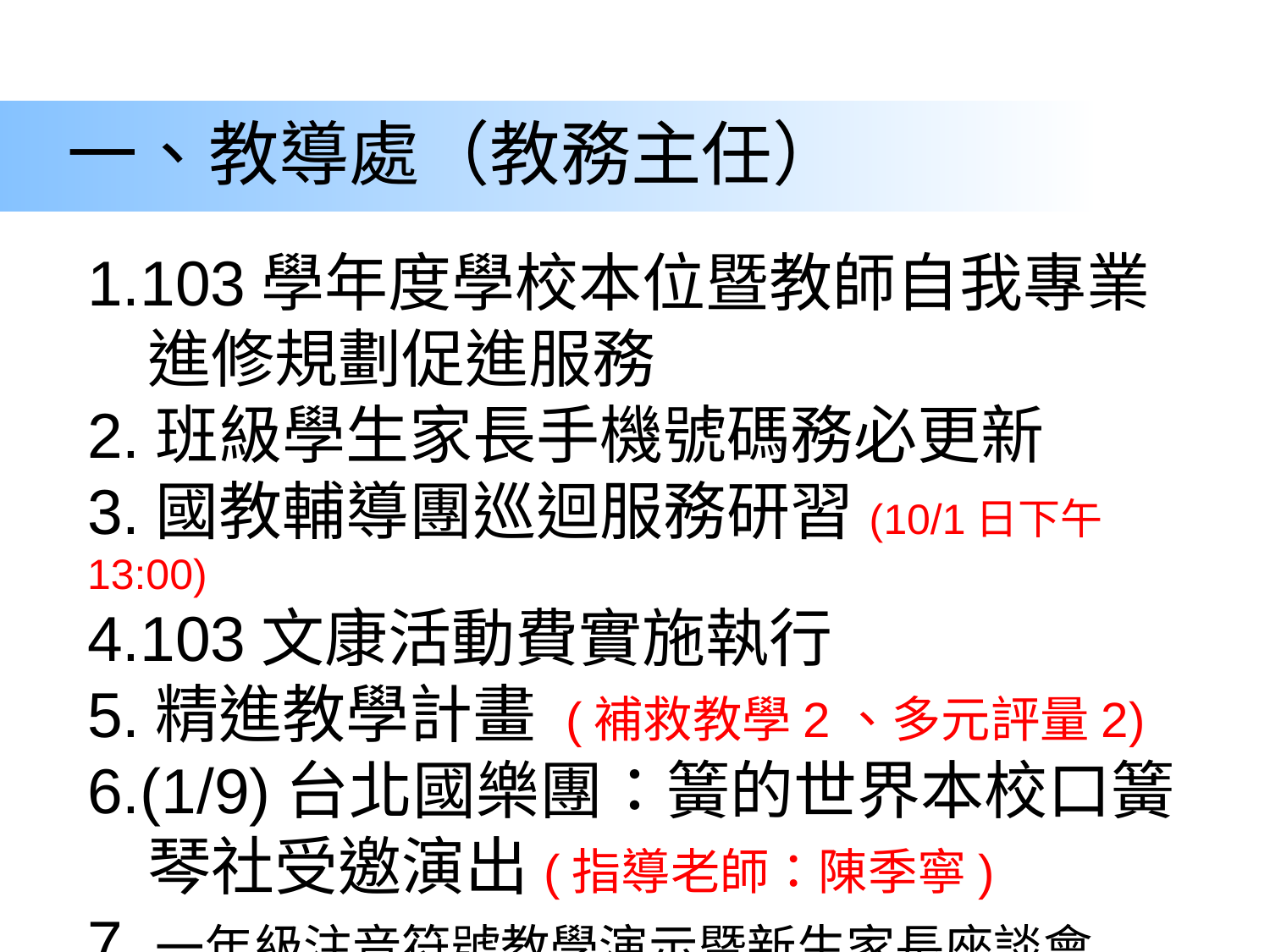

一、教導處（教務主任）
1.103學年度學校本位暨教師自我專業進修規劃促進服務
2.班級學生家長手機號碼務必更新
3.國教輔導團巡迴服務研習(10/1日下午13:00)
4.103文康活動費實施執行
5.精進教學計畫 (補救教學2、多元評量2)
6.(1/9)台北國樂團：簧的世界本校口簧琴社受邀演出(指導老師：陳季寧)
7.一年級注音符號教學演示暨新生家長座談會(10/9)